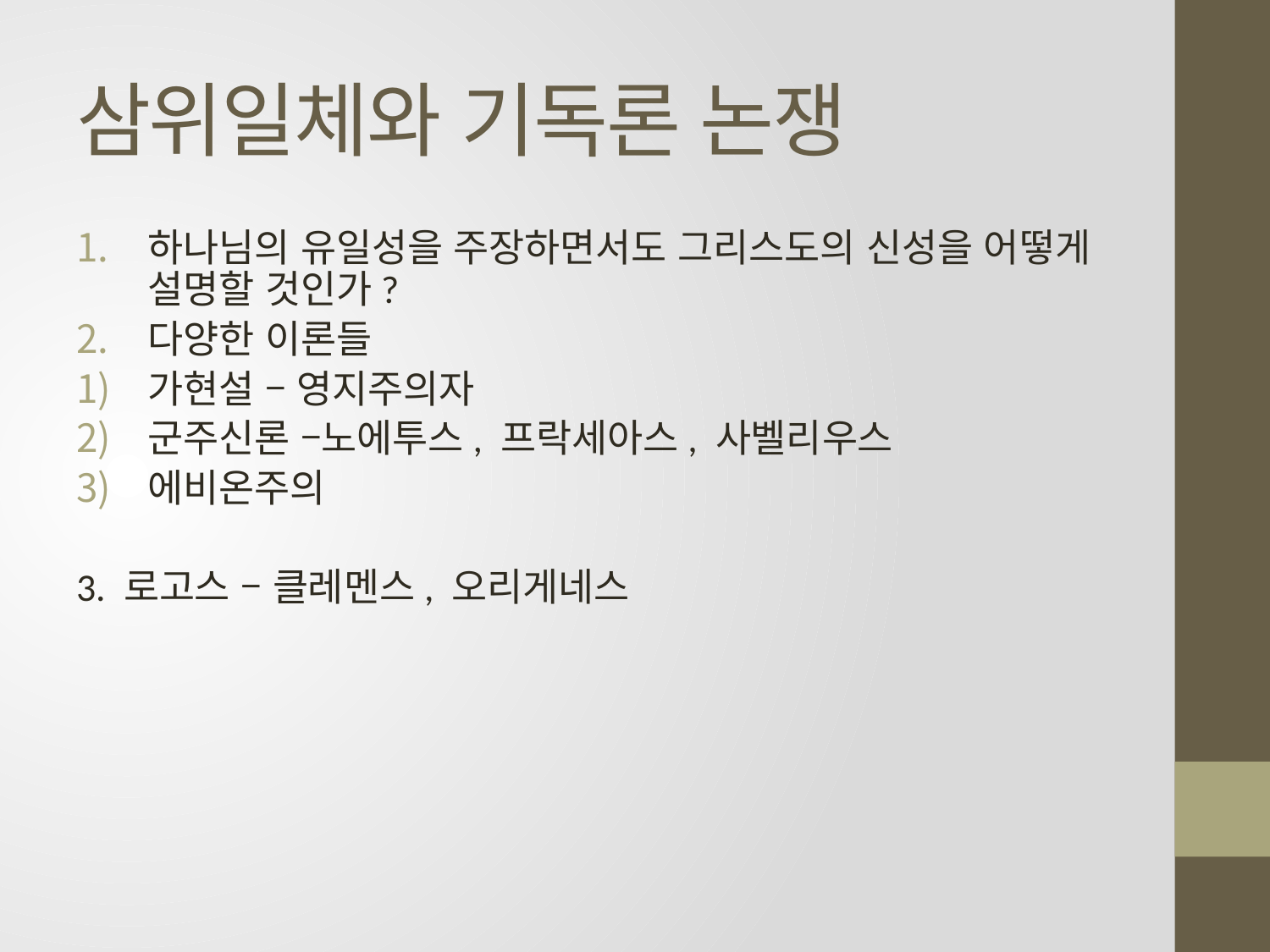

# 삼위일체와 기독론 논쟁
하나님의 유일성을 주장하면서도 그리스도의 신성을 어떻게 설명할 것인가?
다양한 이론들
가현설 – 영지주의자
군주신론 –노에투스, 프락세아스, 사벨리우스
에비온주의

3. 로고스 – 클레멘스, 오리게네스